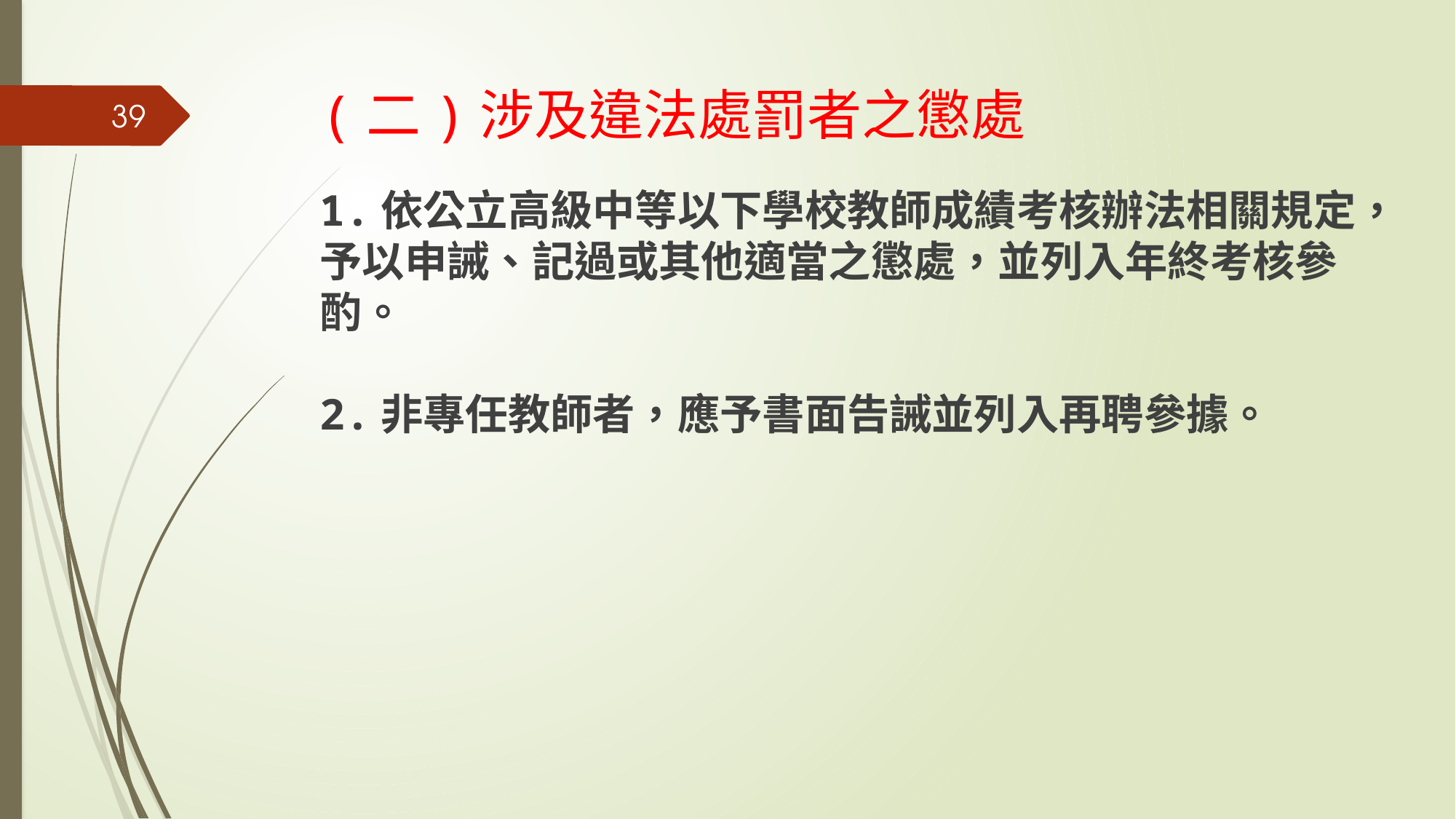

# (二)涉及違法處罰者之懲處
39
1.依公立高級中等以下學校教師成績考核辦法相關規定，予以申誡、記過或其他適當之懲處，並列入年終考核參酌。
2.非專任教師者，應予書面告誡並列入再聘參據。